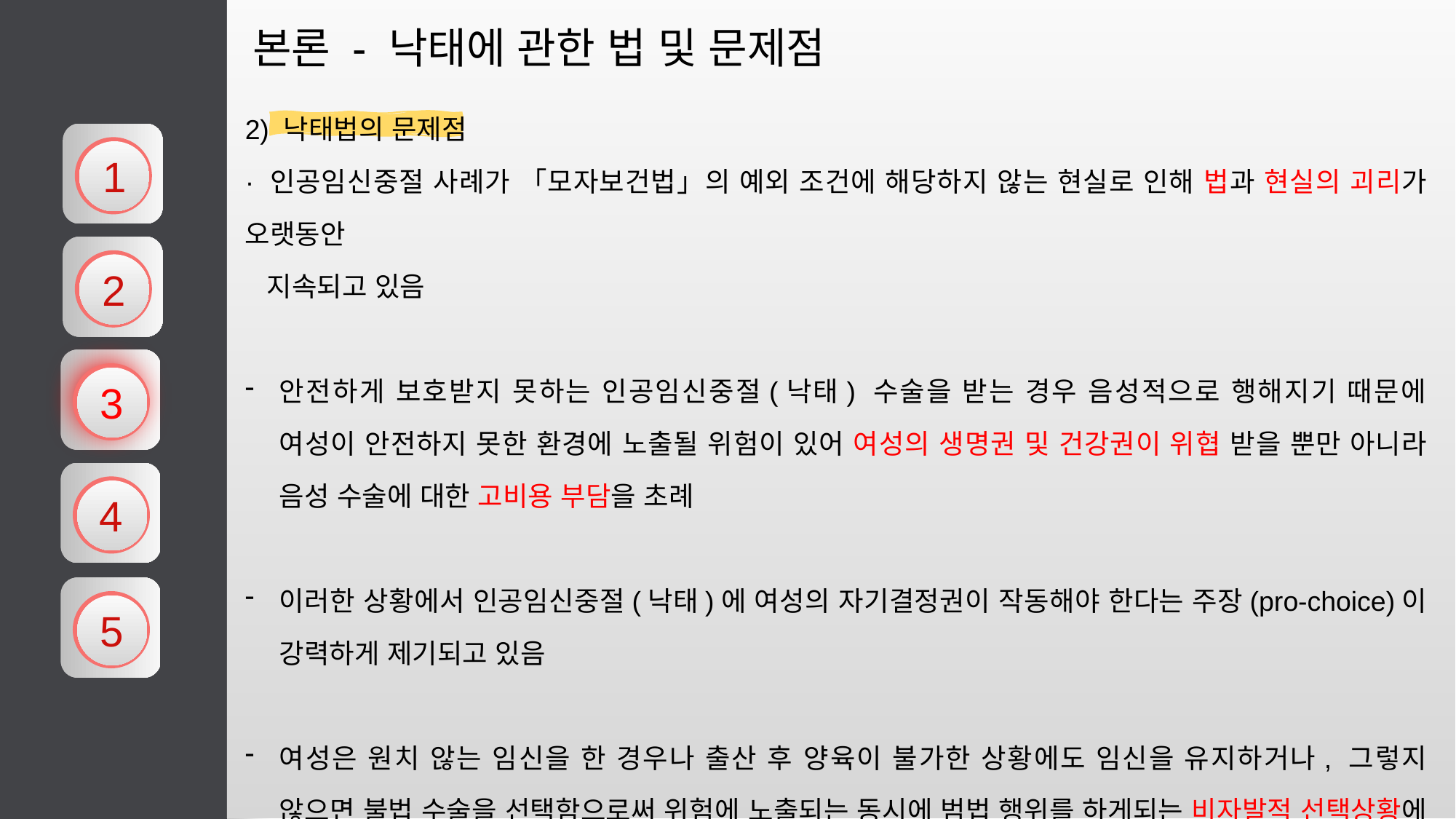

본론 - 낙태에 관한 법 및 문제점
2) 낙태법의 문제점
· 인공임신중절 사례가 「모자보건법」의 예외 조건에 해당하지 않는 현실로 인해 법과 현실의 괴리가 오랫동안
  지속되고 있음

안전하게 보호받지 못하는 인공임신중절(낙태) 수술을 받는 경우 음성적으로 행해지기 때문에 여성이 안전하지 못한 환경에 노출될 위험이 있어 여성의 생명권 및 건강권이 위협 받을 뿐만 아니라 음성 수술에 대한 고비용 부담을 초례

이러한 상황에서 인공임신중절(낙태)에 여성의 자기결정권이 작동해야 한다는 주장(pro-choice)이 강력하게 제기되고 있음

여성은 원치 않는 임신을 한 경우나 출산 후 양육이 불가한 상황에도 임신을 유지하거나, 그렇지 않으면 불법 수술을 선택함으로써 위험에 노출되는 동시에 범법 행위를 하게되는 비자발적 선택상황에 처하게됨

1

2

3

4

5